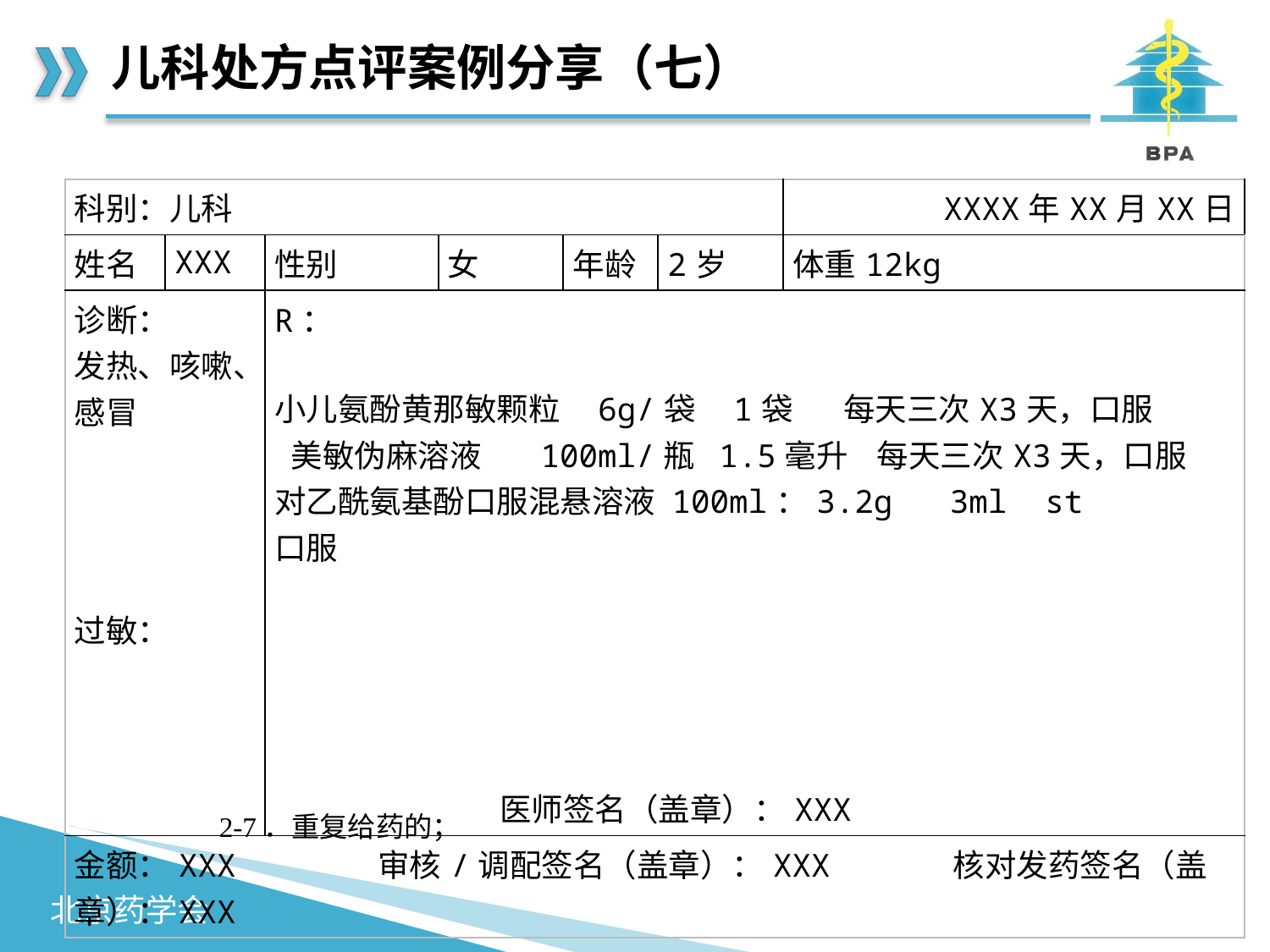

# 儿科处方点评案例分享（七）
| 科别：儿科 |  |  |  |  |  | XXXX年XX月XX日 |
| --- | --- | --- | --- | --- | --- | --- |
| 姓名 | XXX | 性别 | 女 | 年龄 | 2岁 | 体重12kg |
| 诊断： 发热、咳嗽、感冒 过敏： |  | R： 小儿氨酚黄那敏颗粒 6g/袋 1袋 每天三次X3天，口服 美敏伪麻溶液 100ml/瓶 1.5毫升 每天三次X3天，口服 对乙酰氨基酚口服混悬溶液 100ml：3.2g 3ml st 口服 医师签名（盖章）：XXX |  |  |  |  |
| 金额：XXX 审核/调配签名（盖章）：XXX 核对发药签名（盖章）：XXX |  |  |  |  |  |  |
2-7．重复给药的；